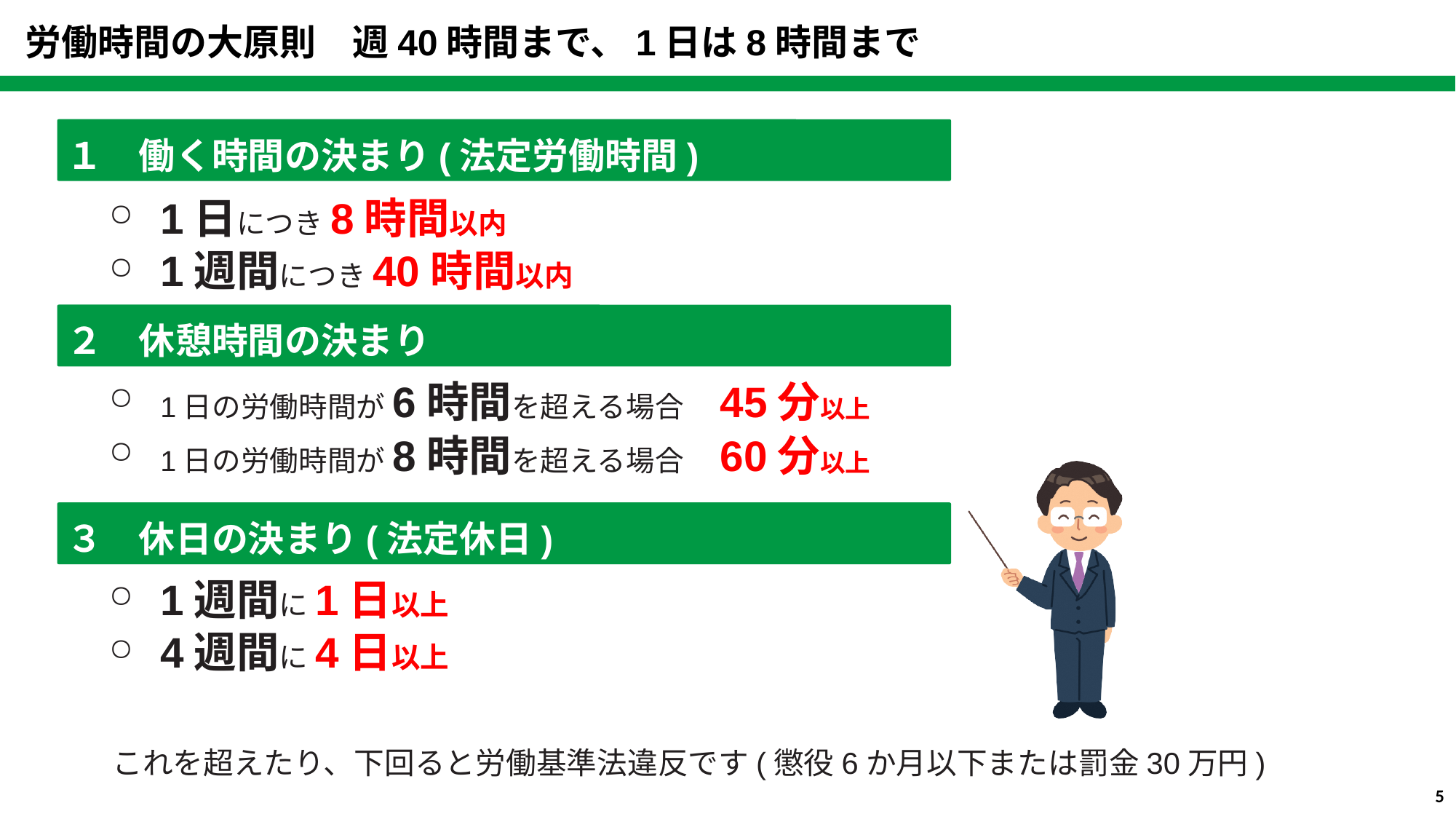

労働時間の大原則　週40時間まで、1日は8時間まで

■　働く時間のきまり（法定労働時間）
　1日につき8時間以内
　1週間につき40時間以内

　1日の労働時間が6時間を超える場合　45分以上
　1日の労働時間が8時間を超える場合　60分以上

　1週間に1日以上
　4週間に4日以上
１　働く時間の決まり(法定労働時間)
２　休憩時間の決まり

３　休日の決まり(法定休日)
　これを超えたり、下回ると労働基準法違反です(懲役6か月以下または罰金30万円)
5